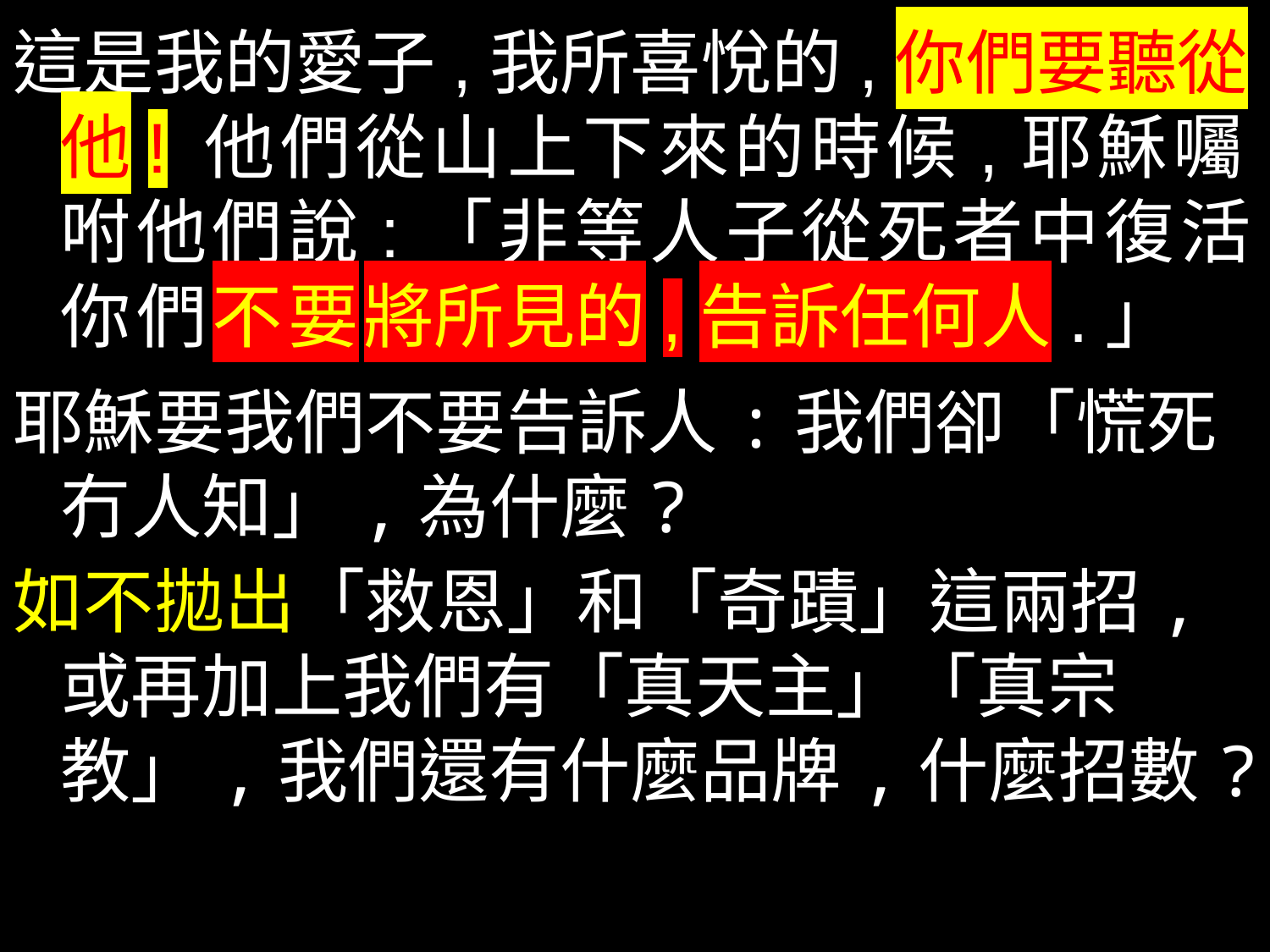

這是我的愛子,我所喜悅的,你們要聽從他! 他們從山上下來的時候,耶穌囑咐他們說:「非等人子從死者中復活,你們不要將所見的,告訴任何人.」
耶穌要我們不要告訴人:我們卻「慌死冇人知」,為什麼?
如不拋出「救恩」和「奇蹟」這兩招,或再加上我們有「真天主」「真宗教」,我們還有什麼品牌,什麼招數?